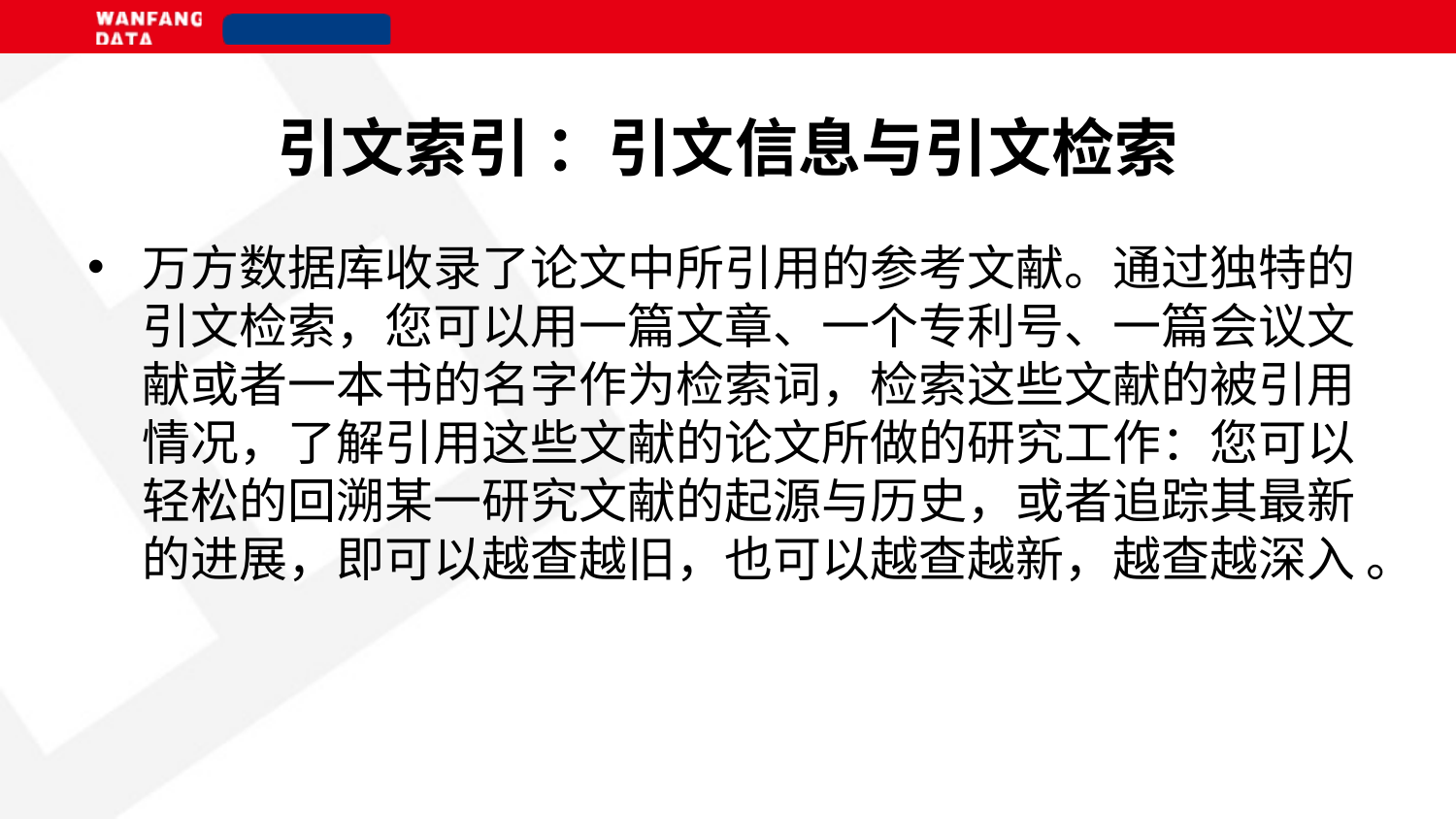

# 引文索引 ：引文信息与引文检索
万方数据库收录了论文中所引用的参考文献。通过独特的引文检索，您可以用一篇文章、一个专利号、一篇会议文献或者一本书的名字作为检索词，检索这些文献的被引用情况，了解引用这些文献的论文所做的研究工作：您可以轻松的回溯某一研究文献的起源与历史，或者追踪其最新的进展，即可以越查越旧，也可以越查越新，越查越深入 。